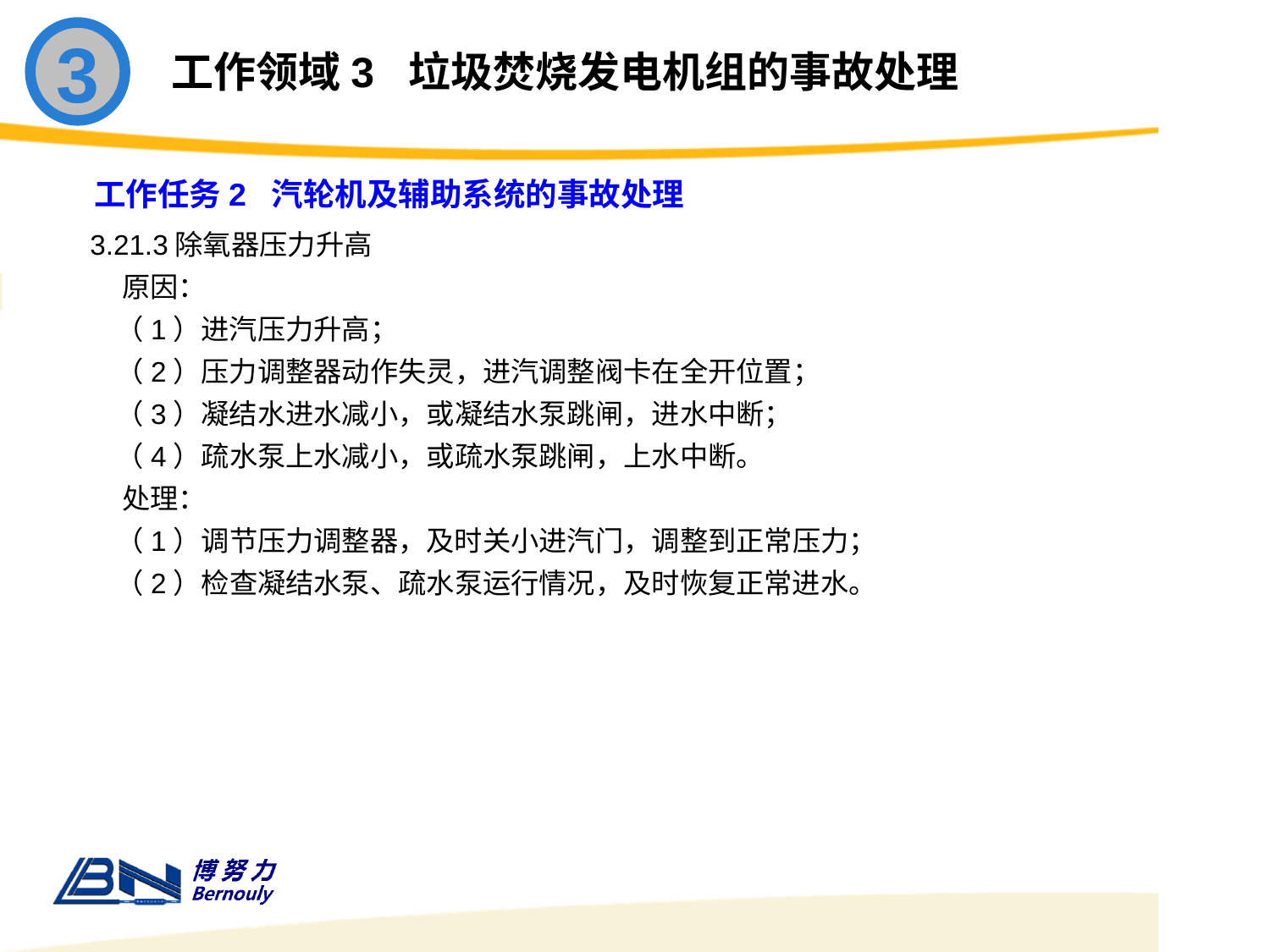

3
工作领域3  垃圾焚烧发电机组的事故处理
工作任务2  汽轮机及辅助系统的事故处理
3.21.3除氧器压力升高
    原因：
   （1）进汽压力升高；
   （2）压力调整器动作失灵，进汽调整阀卡在全开位置；
   （3）凝结水进水减小，或凝结水泵跳闸，进水中断；
   （4）疏水泵上水减小，或疏水泵跳闸，上水中断。
    处理：
   （1）调节压力调整器，及时关小进汽门，调整到正常压力；
   （2）检查凝结水泵、疏水泵运行情况，及时恢复正常进水。